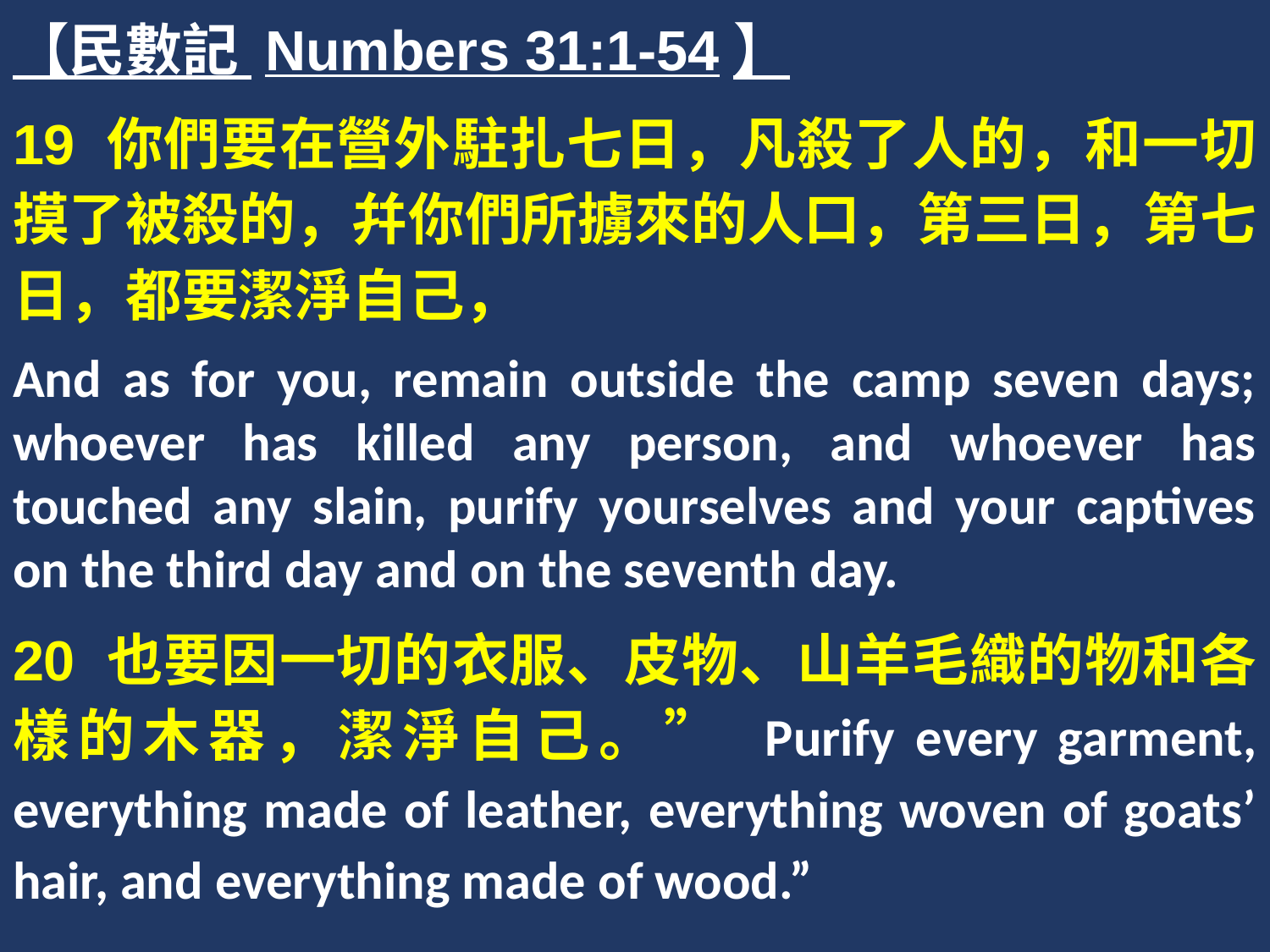

【民數記 Numbers 31:1-54】
19 你們要在營外駐扎七日，凡殺了人的，和一切摸了被殺的，幷你們所擄來的人口，第三日，第七日，都要潔淨自己，
And as for you, remain outside the camp seven days; whoever has killed any person, and whoever has touched any slain, purify yourselves and your captives on the third day and on the seventh day.
20 也要因一切的衣服、皮物、山羊毛織的物和各樣的木器，潔淨自己。” Purify every garment, everything made of leather, everything woven of goats’ hair, and everything made of wood.”